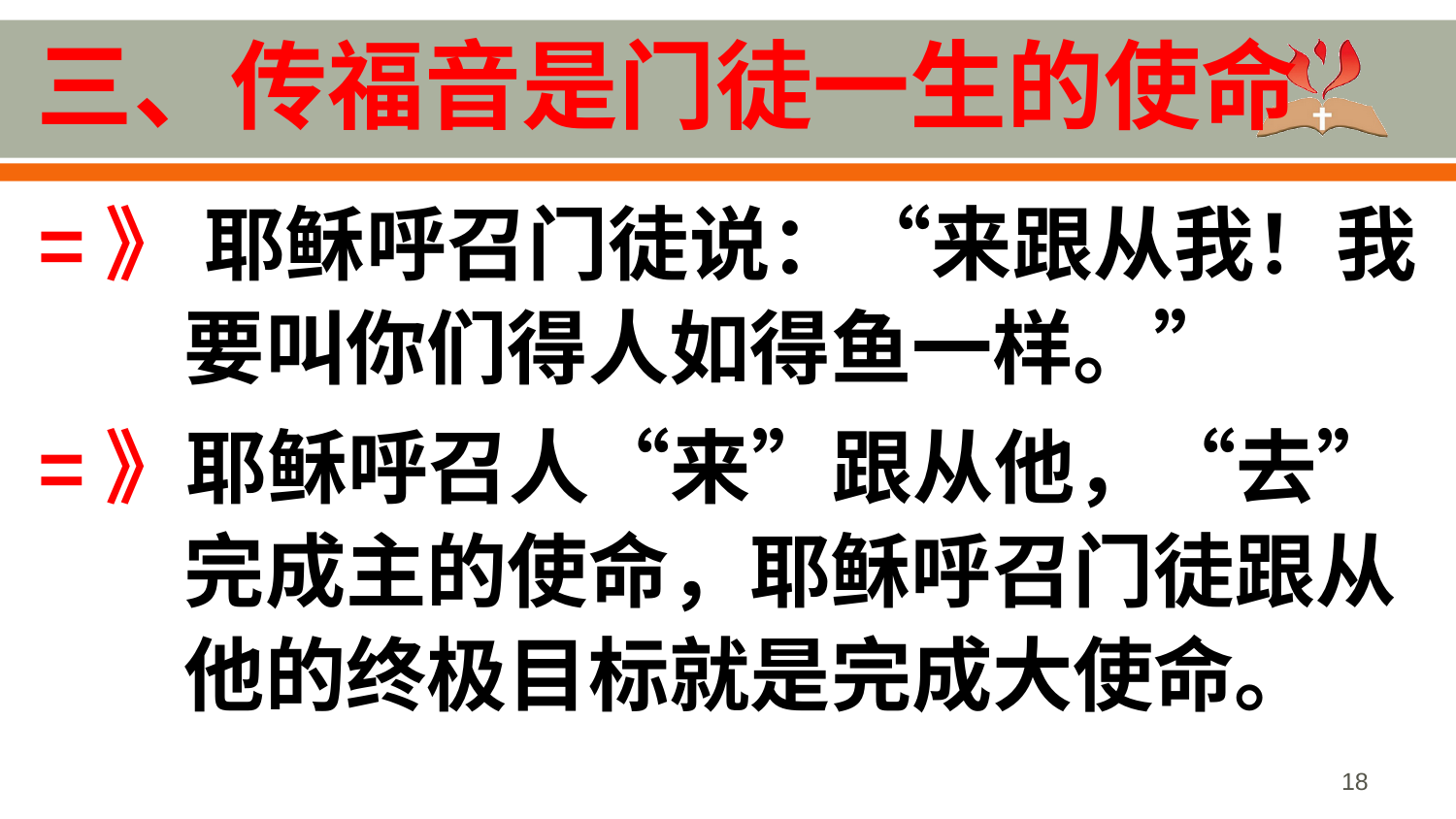

# 三、传福音是门徒一生的使命
=》 耶稣呼召门徒说：“来跟从我！我要叫你们得人如得鱼一样。”
=》耶稣呼召人“来”跟从他，“去” 完成主的使命，耶稣呼召门徒跟从他的终极目标就是完成大使命。
18